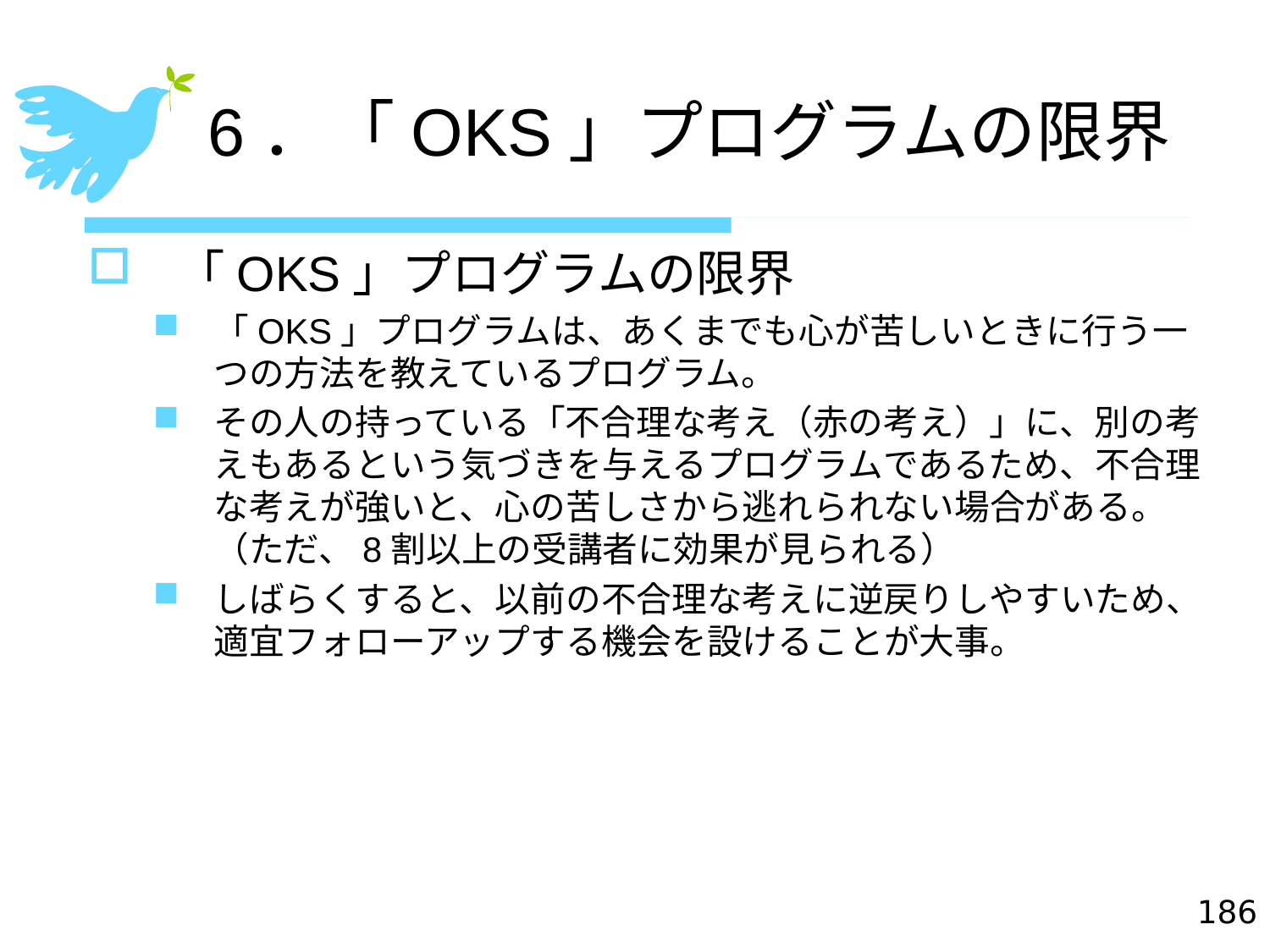

# 6．「OKS」プログラムの限界
 「OKS」プログラムの限界
「OKS」プログラムは、あくまでも心が苦しいときに行う一つの方法を教えているプログラム。
その人の持っている「不合理な考え（赤の考え）」に、別の考えもあるという気づきを与えるプログラムであるため、不合理な考えが強いと、心の苦しさから逃れられない場合がある。　（ただ、8割以上の受講者に効果が見られる）
しばらくすると、以前の不合理な考えに逆戻りしやすいため、適宜フォローアップする機会を設けることが大事。
186